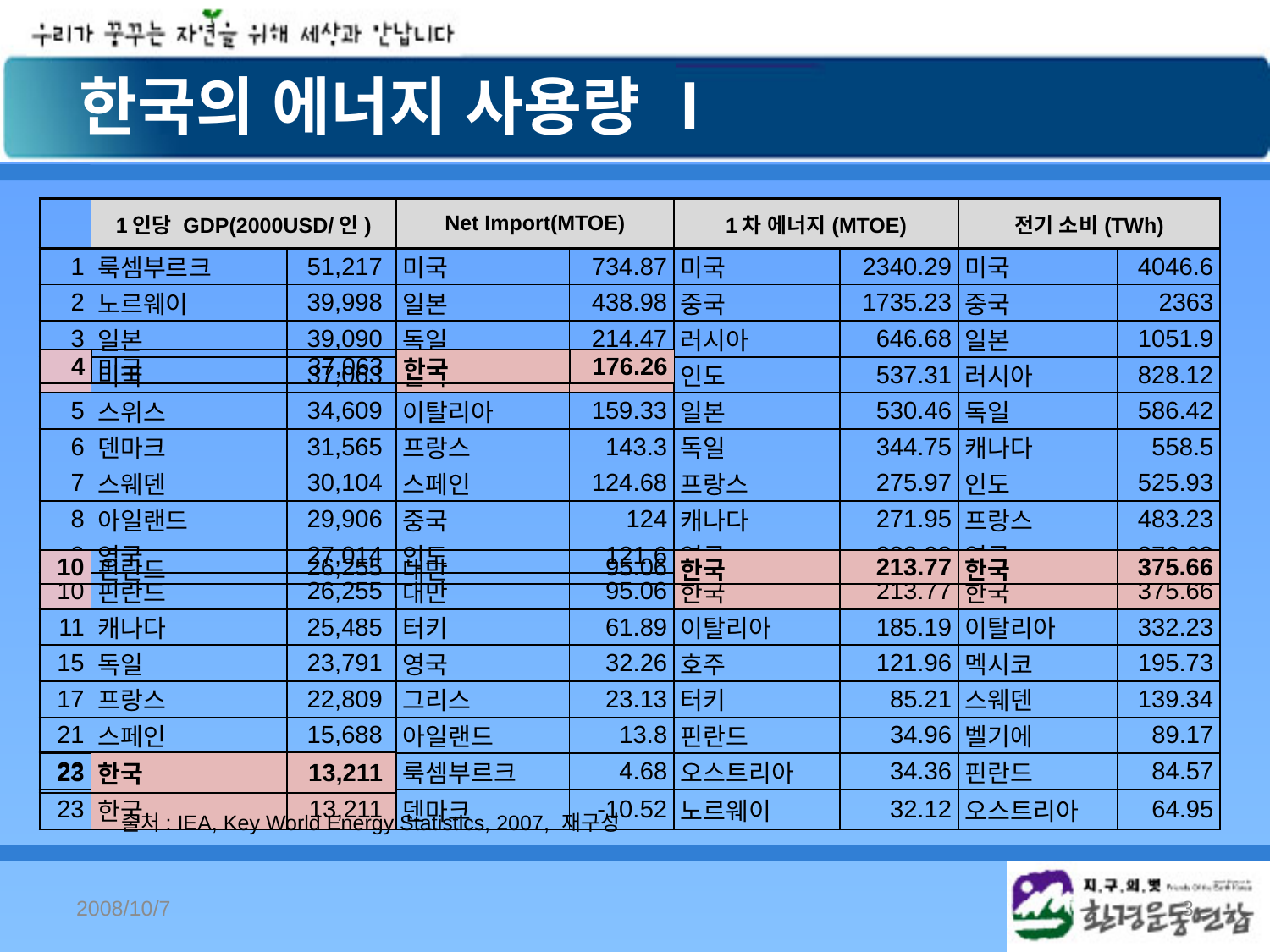

한국의 에너지 사용량 Ⅰ
|  | 1인당 GDP(2000USD/인) |  | Net Import(MTOE) |  | 1차 에너지(MTOE) |  | 전기 소비(TWh) |  |
| --- | --- | --- | --- | --- | --- | --- | --- | --- |
| 1 | 룩셈부르크 | 51,217 | 미국 | 734.87 | 미국 | 2340.29 | 미국 | 4046.6 |
| 2 | 노르웨이 | 39,998 | 일본 | 438.98 | 중국 | 1735.23 | 중국 | 2363 |
| 3 | 일본 | 39,090 | 독일 | 214.47 | 러시아 | 646.68 | 일본 | 1051.9 |
| 4 | 미국 | 37,063 | 한국 | 176.26 | 인도 | 537.31 | 러시아 | 828.12 |
| 5 | 스위스 | 34,609 | 이탈리아 | 159.33 | 일본 | 530.46 | 독일 | 586.42 |
| 6 | 덴마크 | 31,565 | 프랑스 | 143.3 | 독일 | 344.75 | 캐나다 | 558.5 |
| 7 | 스웨덴 | 30,104 | 스페인 | 124.68 | 프랑스 | 275.97 | 인도 | 525.93 |
| 8 | 아일랜드 | 29,906 | 중국 | 124 | 캐나다 | 271.95 | 프랑스 | 483.23 |
| 9 | 영국 | 27,014 | 인도 | 121.6 | 영국 | 233.93 | 영국 | 376.63 |
| 10 | 핀란드 | 26,255 | 대만 | 95.06 | 한국 | 213.77 | 한국 | 375.66 |
| 11 | 캐나다 | 25,485 | 터키 | 61.89 | 이탈리아 | 185.19 | 이탈리아 | 332.23 |
| 15 | 독일 | 23,791 | 영국 | 32.26 | 호주 | 121.96 | 멕시코 | 195.73 |
| 17 | 프랑스 | 22,809 | 그리스 | 23.13 | 터키 | 85.21 | 스웨덴 | 139.34 |
| 21 | 스페인 | 15,688 | 아일랜드 | 13.8 | 핀란드 | 34.96 | 벨기에 | 89.17 |
| 22 | 대만 | 15,532 | 룩셈부르크 | 4.68 | 오스트리아 | 34.36 | 핀란드 | 84.57 |
| 23 | 한국 | 13,211 | 덴마크 | -10.52 | 노르웨이 | 32.12 | 오스트리아 | 64.95 |
| 4 | 미국 | 37,063 | 한국 | 176.26 |
| --- | --- | --- | --- | --- |
| 10 | 핀란드 | 26,255 | 대만 | 95.06 | 한국 | 213.77 | 한국 | 375.66 |
| --- | --- | --- | --- | --- | --- | --- | --- | --- |
| 23 | 한국 | 13,211 |
| --- | --- | --- |
출처: IEA, Key World Energy Statistics, 2007, 재구성
2008/10/7
3